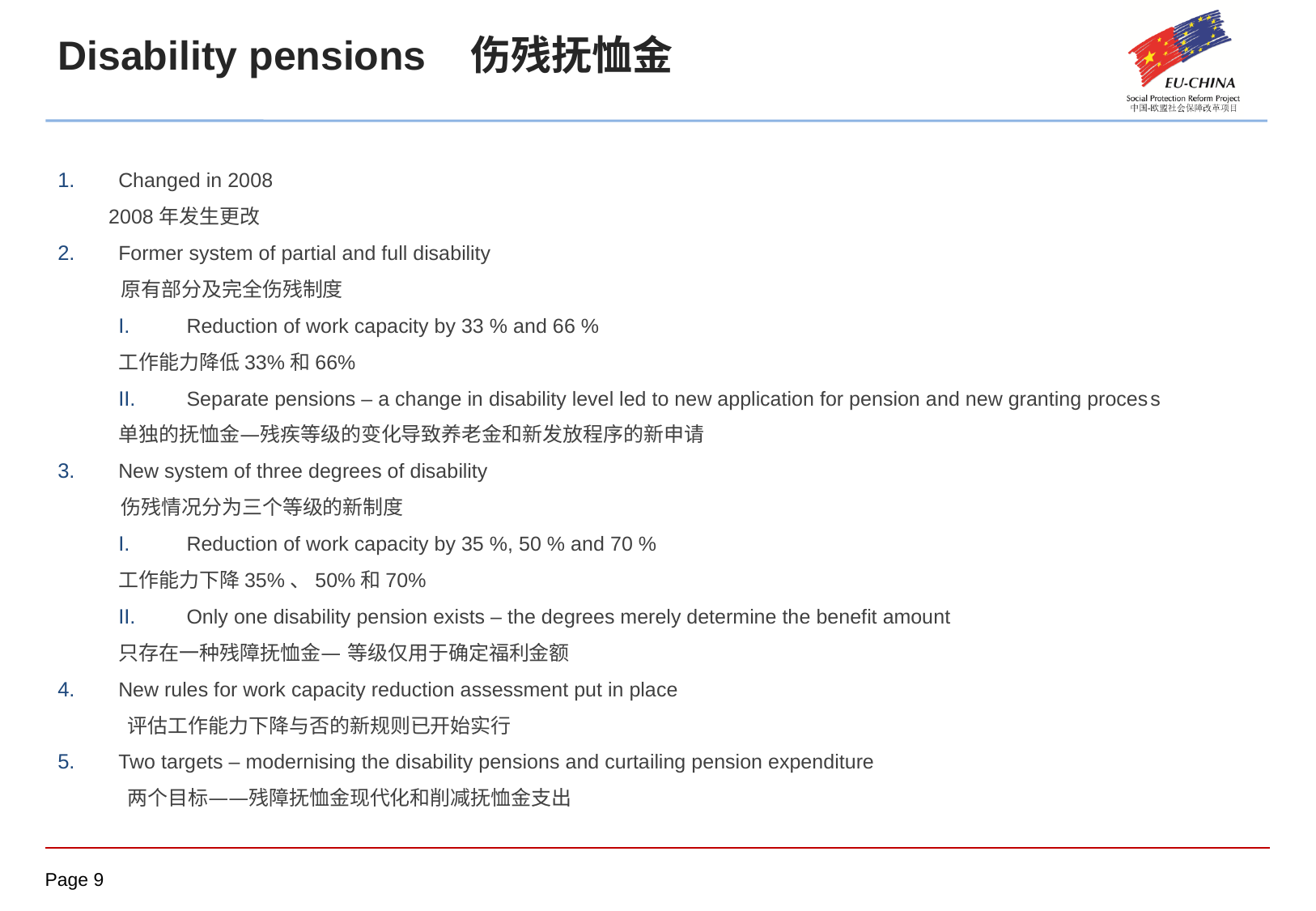

Disability pensions   伤残抚恤金
Changed in 2008
         2008年发生更改
Former system of partial and full disability
         原有部分及完全伤残制度
Reduction of work capacity by 33 % and 66 %
工作能力降低33%和66%
Separate pensions – a change in disability level led to new application for pension and new granting process
单独的抚恤金—残疾等级的变化导致养老金和新发放程序的新申请
New system of three degrees of disability
         伤残情况分为三个等级的新制度
Reduction of work capacity by 35 %, 50 % and 70 %
工作能力下降35%、50%和70%
Only one disability pension exists – the degrees merely determine the benefit amount
只存在一种残障抚恤金— 等级仅用于确定福利金额
New rules for work capacity reduction assessment put in place
          评估工作能力下降与否的新规则已开始实行
Two targets – modernising the disability pensions and curtailing pension expenditure
          两个目标——残障抚恤金现代化和削减抚恤金支出